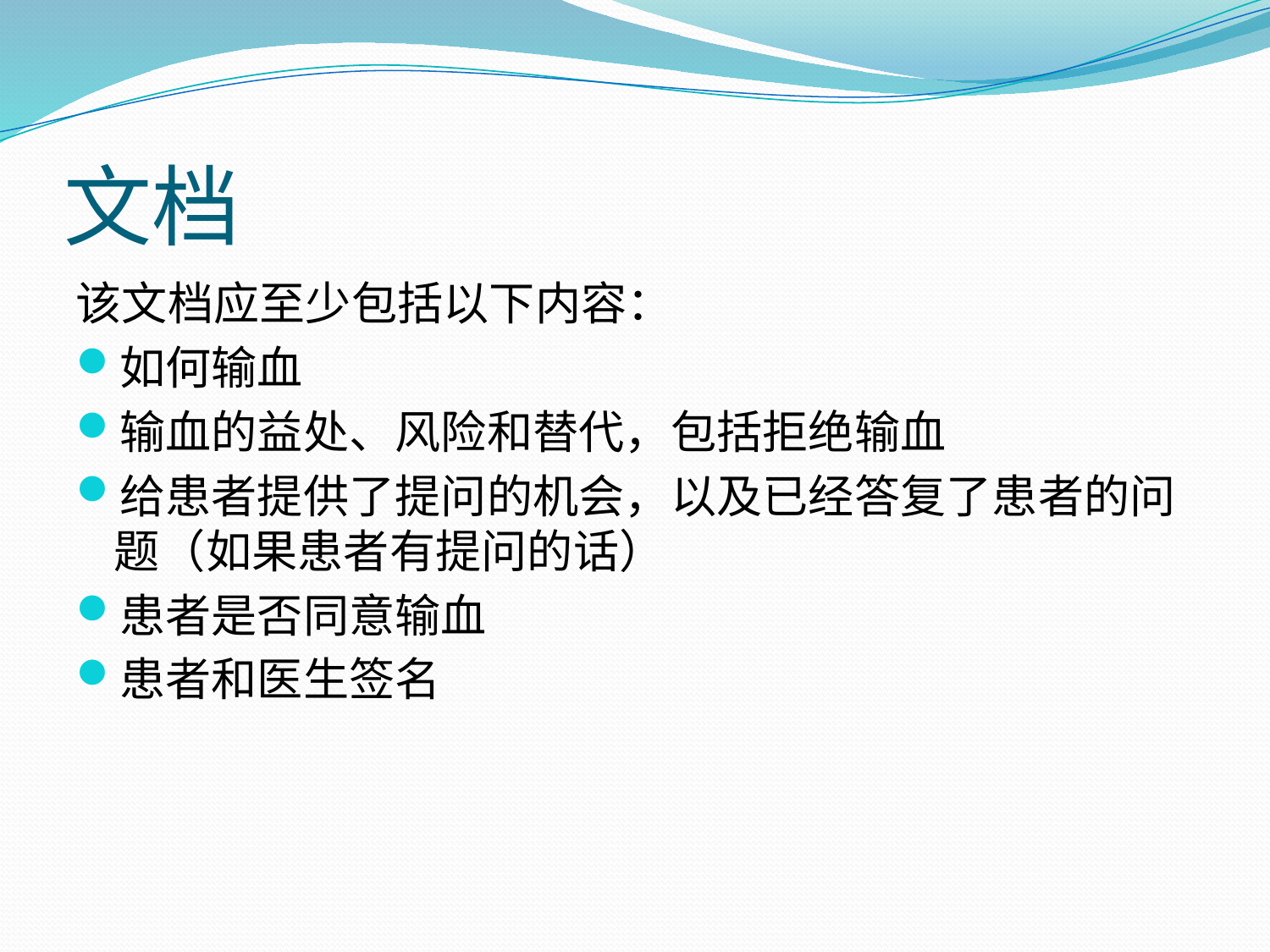

# 文档
该文档应至少包括以下内容：
如何输血
输血的益处、风险和替代，包括拒绝输血
给患者提供了提问的机会，以及已经答复了患者的问题（如果患者有提问的话）
患者是否同意输血
患者和医生签名